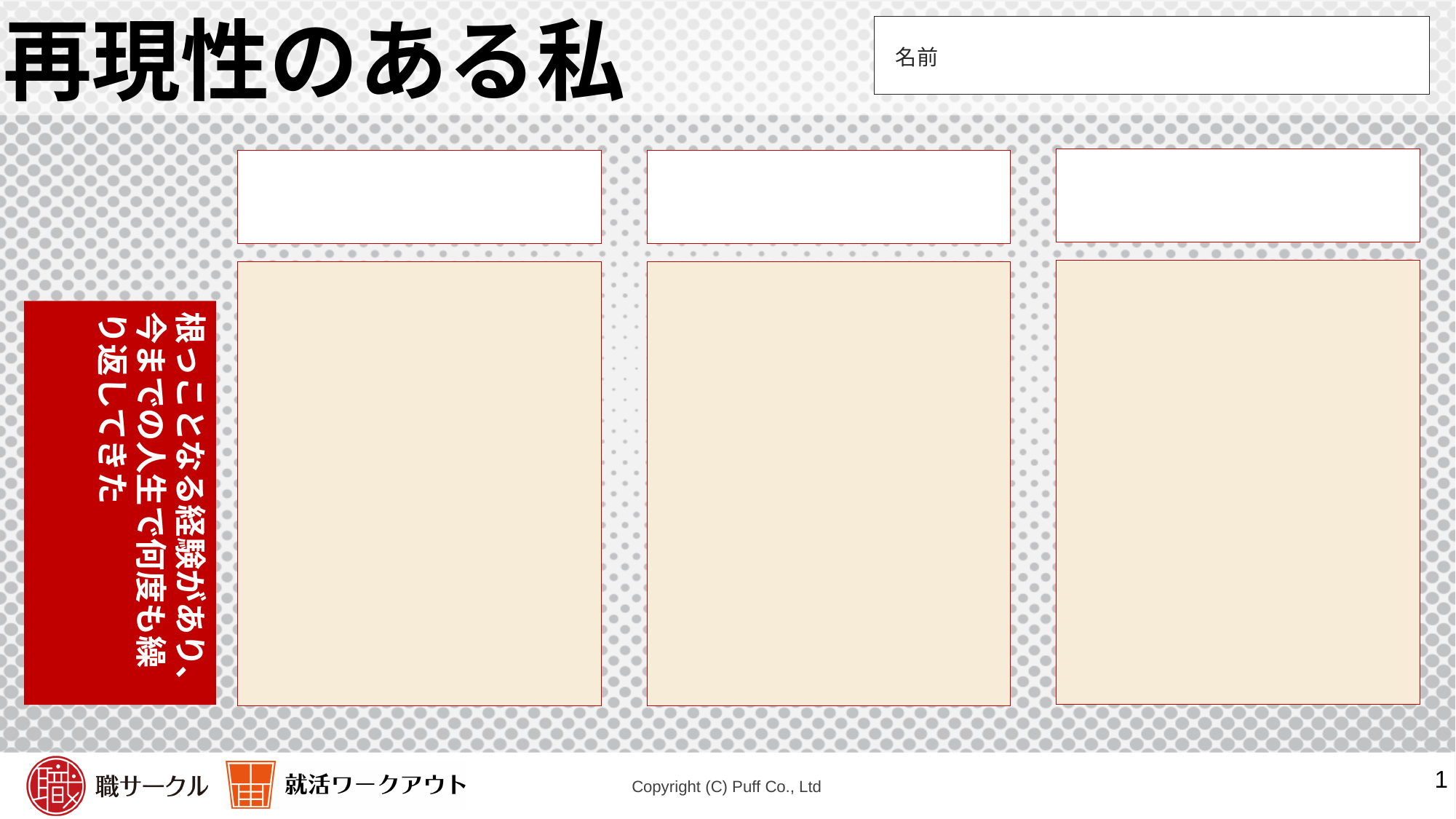

# 再現性のある私
名前

根っことなる経験があり、
今までの人生で何度も繰り返してきた
1